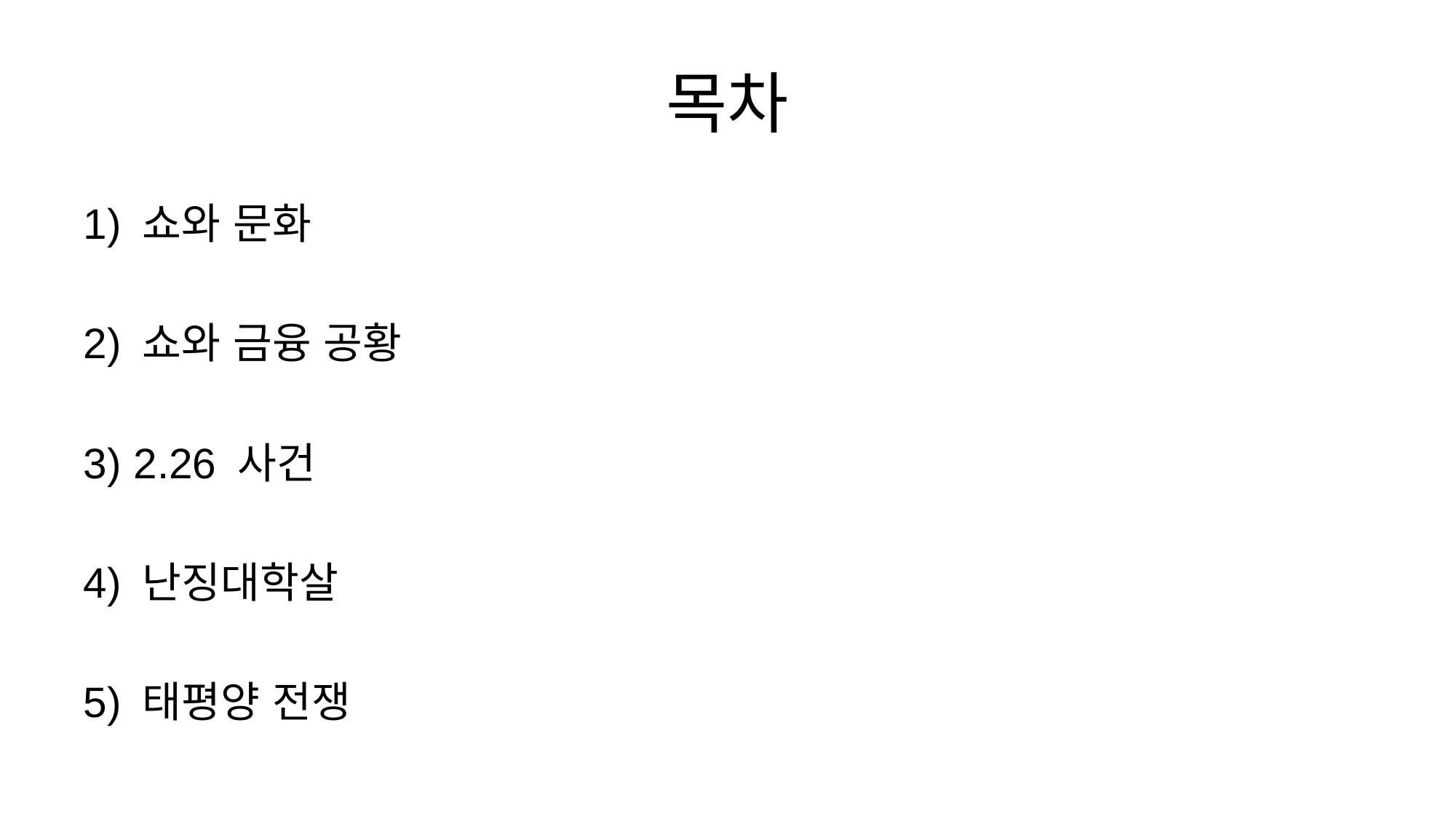

# 목차
1) 쇼와 문화

2) 쇼와 금융 공황

3) 2.26 사건

4) 난징대학살

5) 태평양 전쟁